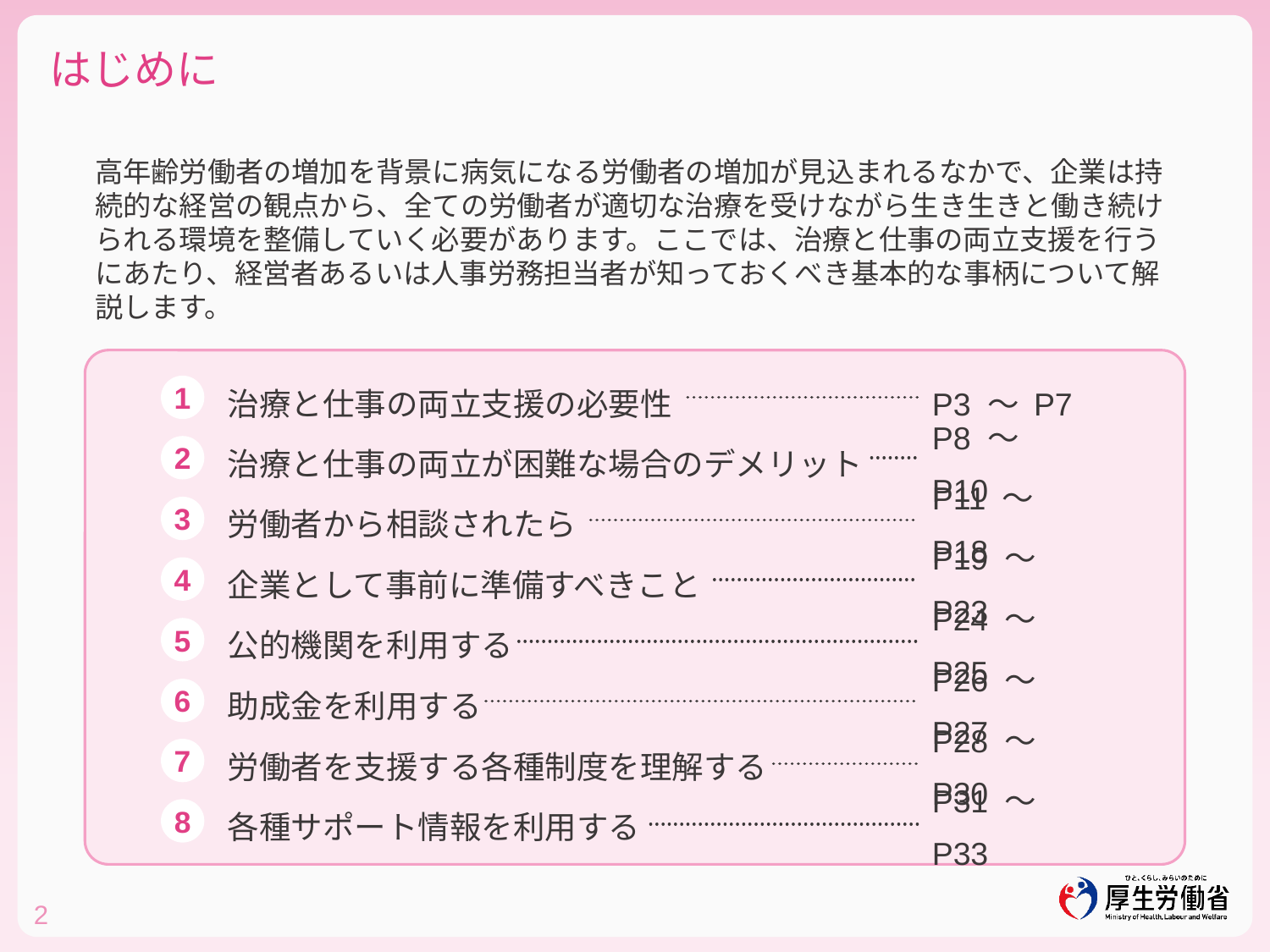

はじめに
高年齢労働者の増加を背景に病気になる労働者の増加が見込まれるなかで、企業は持続的な経営の観点から、全ての労働者が適切な治療を受けながら生き生きと働き続けられる環境を整備していく必要があります。ここでは、治療と仕事の両立支援を行うにあたり、経営者あるいは人事労務担当者が知っておくべき基本的な事柄について解説します。

P3 ～ P7

1
治療と仕事の両立支援の必要性
治療と仕事の両立が困難な場合のデメリット
P8 ～ P10

2
労働者から相談されたら
P11 ～ P18

3
企業として事前に準備すべきこと
P19 ～ P23

4
公的機関を利用する
P24 ～ P25

5
助成金を利用する
P26 ～ P27

6
労働者を支援する各種制度を理解する
P28 ～ P30

7
各種サポート情報を利用する
P31 ～ P33

8

2